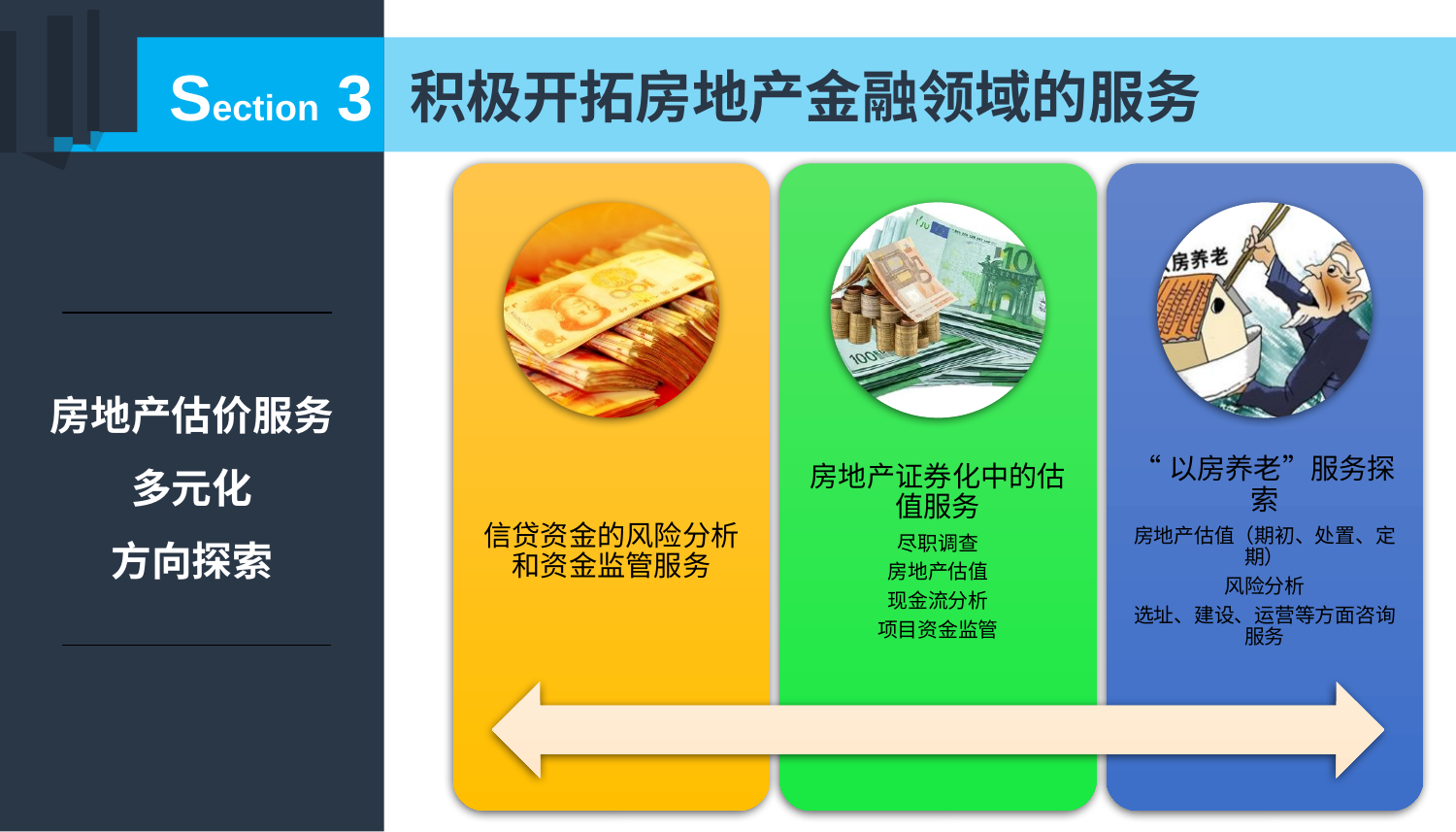

Section 3
积极开拓房地产金融领域的服务
信贷资金的风险分析和资金监管服务
房地产证券化中的估值服务
尽职调查
房地产估值
现金流分析
项目资金监管
“以房养老”服务探索
房地产估值（期初、处置、定期）
风险分析
选址、建设、运营等方面咨询服务
房地产估价服务
多元化
方向探索